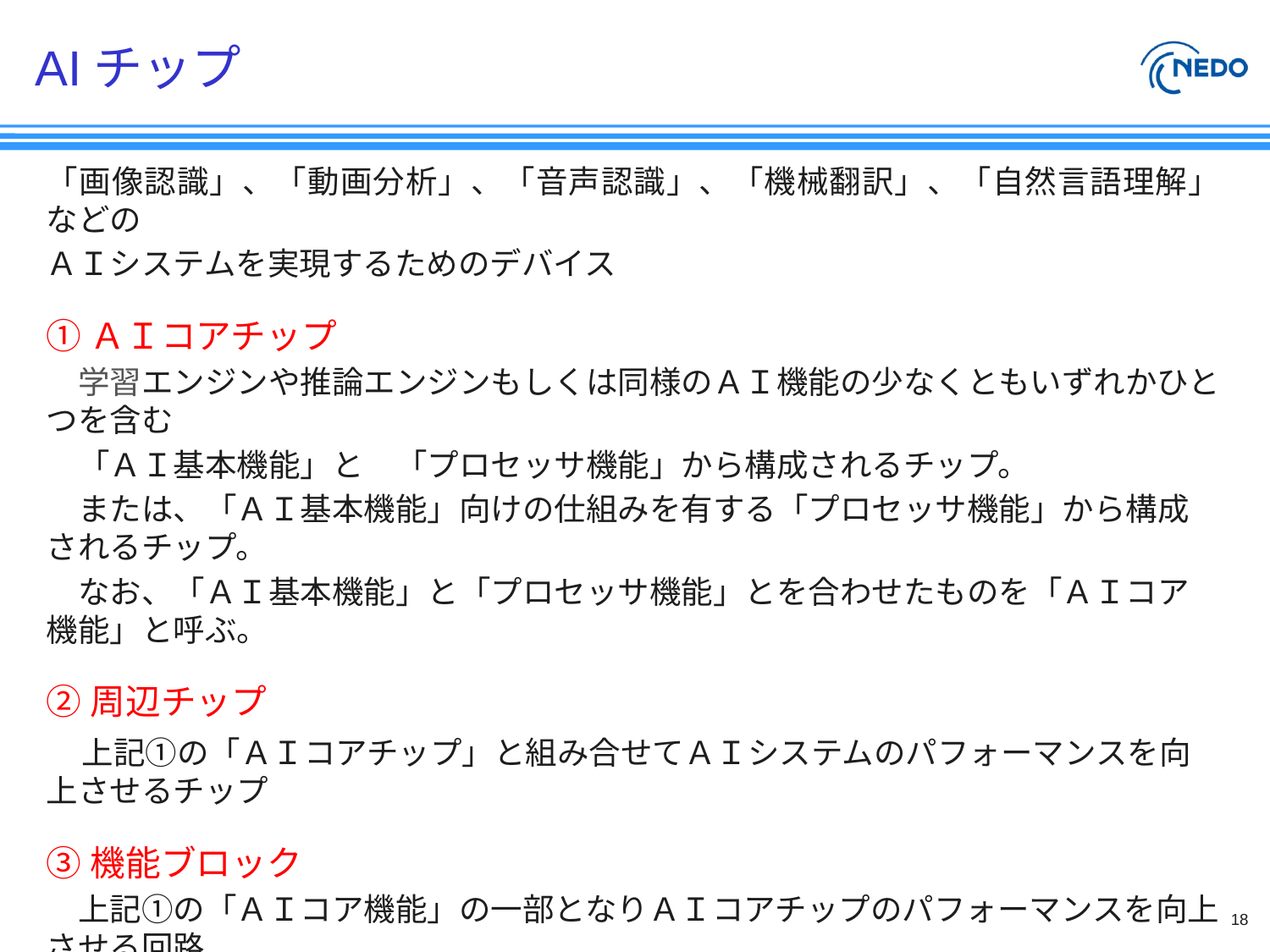

# AIチップ
「画像認識」、「動画分析」、「音声認識」、「機械翻訳」、「自然言語理解」などの
ＡＩシステムを実現するためのデバイス

①ＡＩコアチップ
　学習エンジンや推論エンジンもしくは同様のＡＩ機能の少なくともいずれかひとつを含む
　「ＡＩ基本機能」と　「プロセッサ機能」から構成されるチップ。
　または、「ＡＩ基本機能」向けの仕組みを有する「プロセッサ機能」から構成されるチップ。
　なお、「ＡＩ基本機能」と「プロセッサ機能」とを合わせたものを「ＡＩコア機能」と呼ぶ。

②周辺チップ
　上記①の「ＡＩコアチップ」と組み合せてＡＩシステムのパフォーマンスを向上させるチップ

③機能ブロック
　上記①の「ＡＩコア機能」の一部となりＡＩコアチップのパフォーマンスを向上させる回路

※「ＡＩシステム」：「画像認識」、「動画分析」、「音声認識」、「機械翻訳」、
　　　　　　　　　　「自然言語理解」などを実現する機能を実装したシステム。
※「ＡＩ基本機能」：ＡＩコア機能の１つの構成要素。ＡＩ機能を実現するアルゴリズム。
18